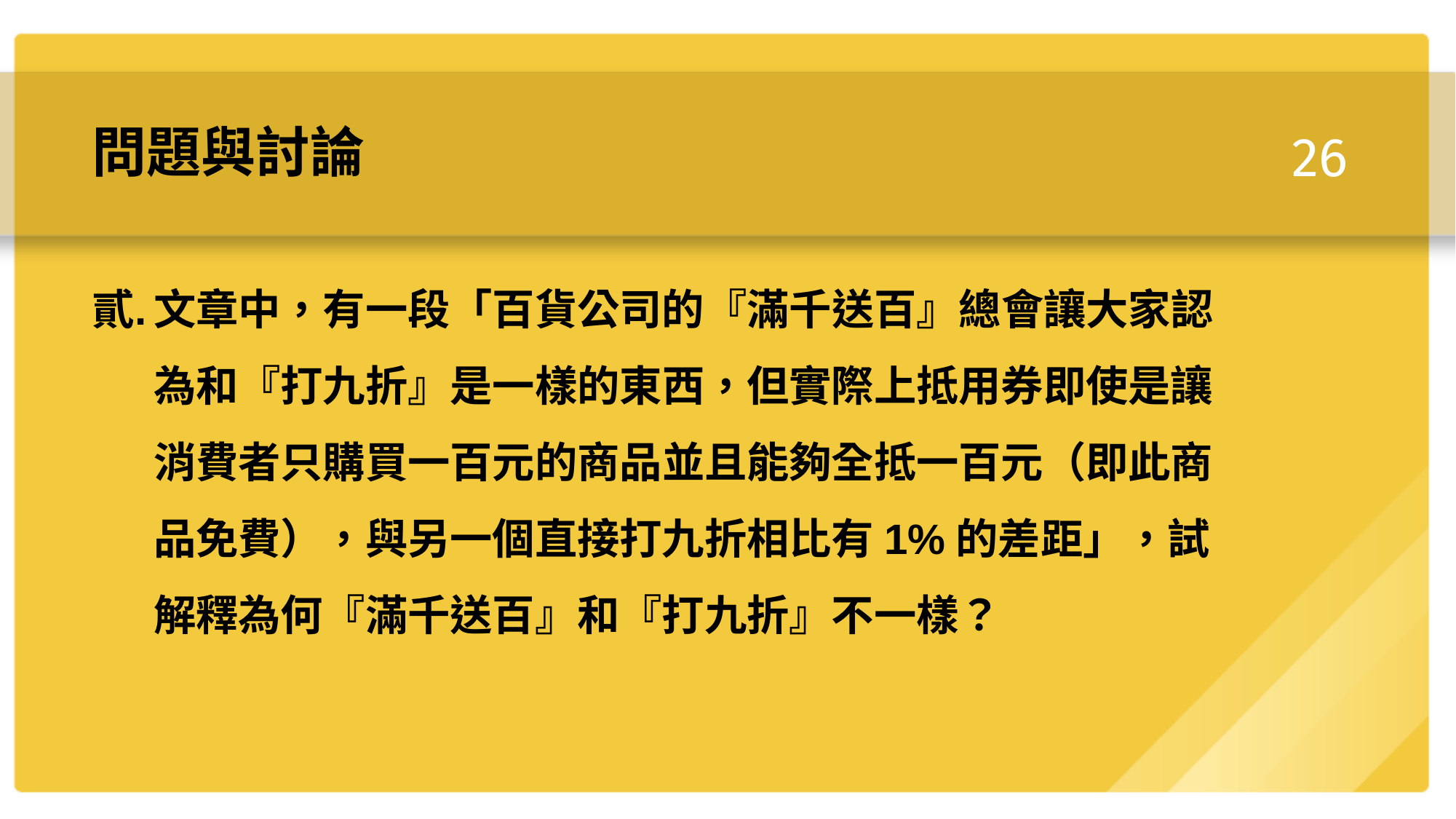

26
# 問題與討論
文章中，有一段「百貨公司的『滿千送百』總會讓大家認為和『打九折』是一樣的東西，但實際上抵用券即使是讓消費者只購買一百元的商品並且能夠全抵一百元（即此商品免費），與另一個直接打九折相比有1%的差距」，試解釋為何『滿千送百』和『打九折』不一樣？